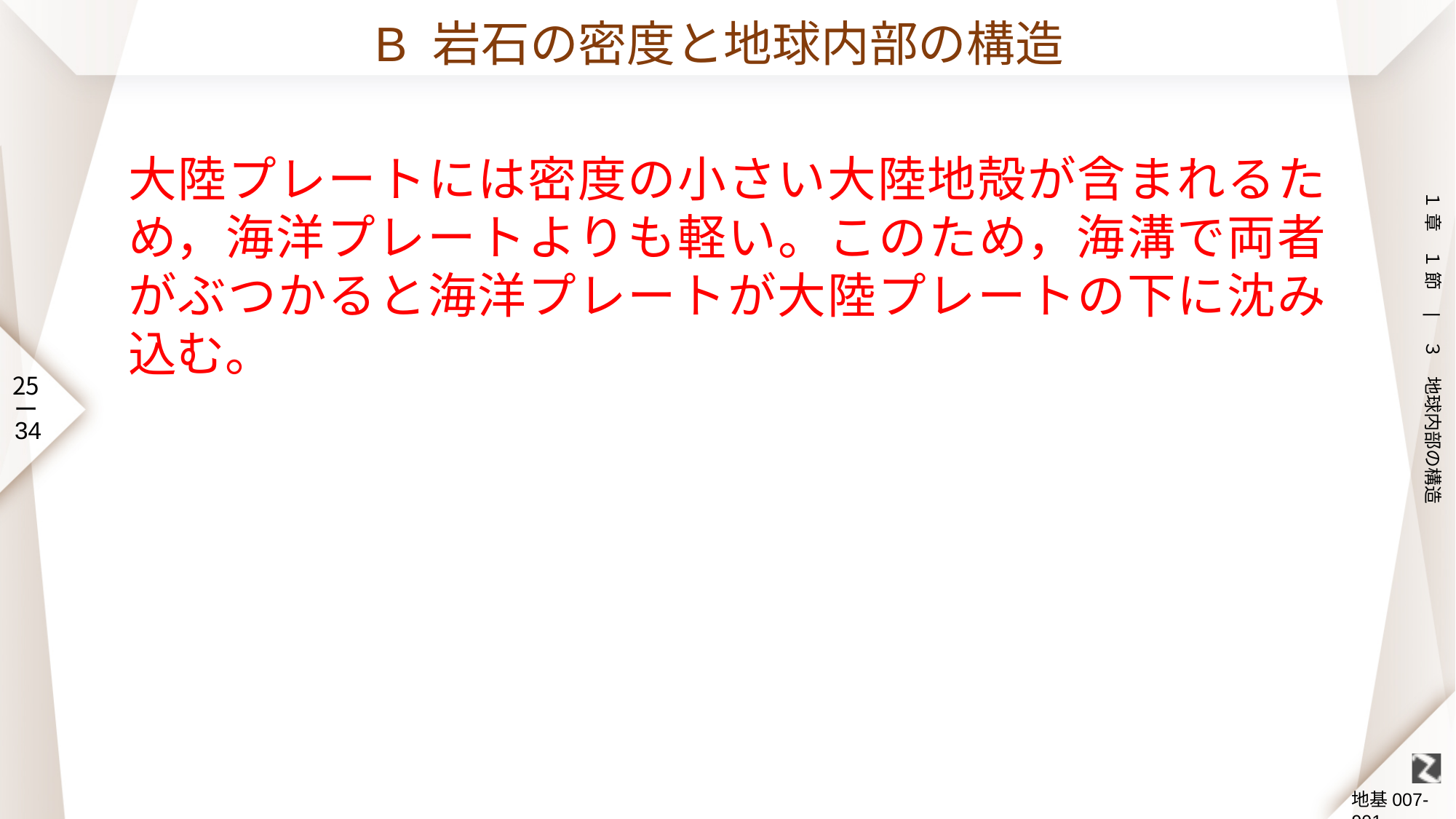

# B 岩石の密度と地球内部の構造
大陸プレートには密度の小さい大陸地殻が含まれるため，海洋プレートよりも軽い。このため，海溝で両者がぶつかると海洋プレートが大陸プレートの下に沈み込む。